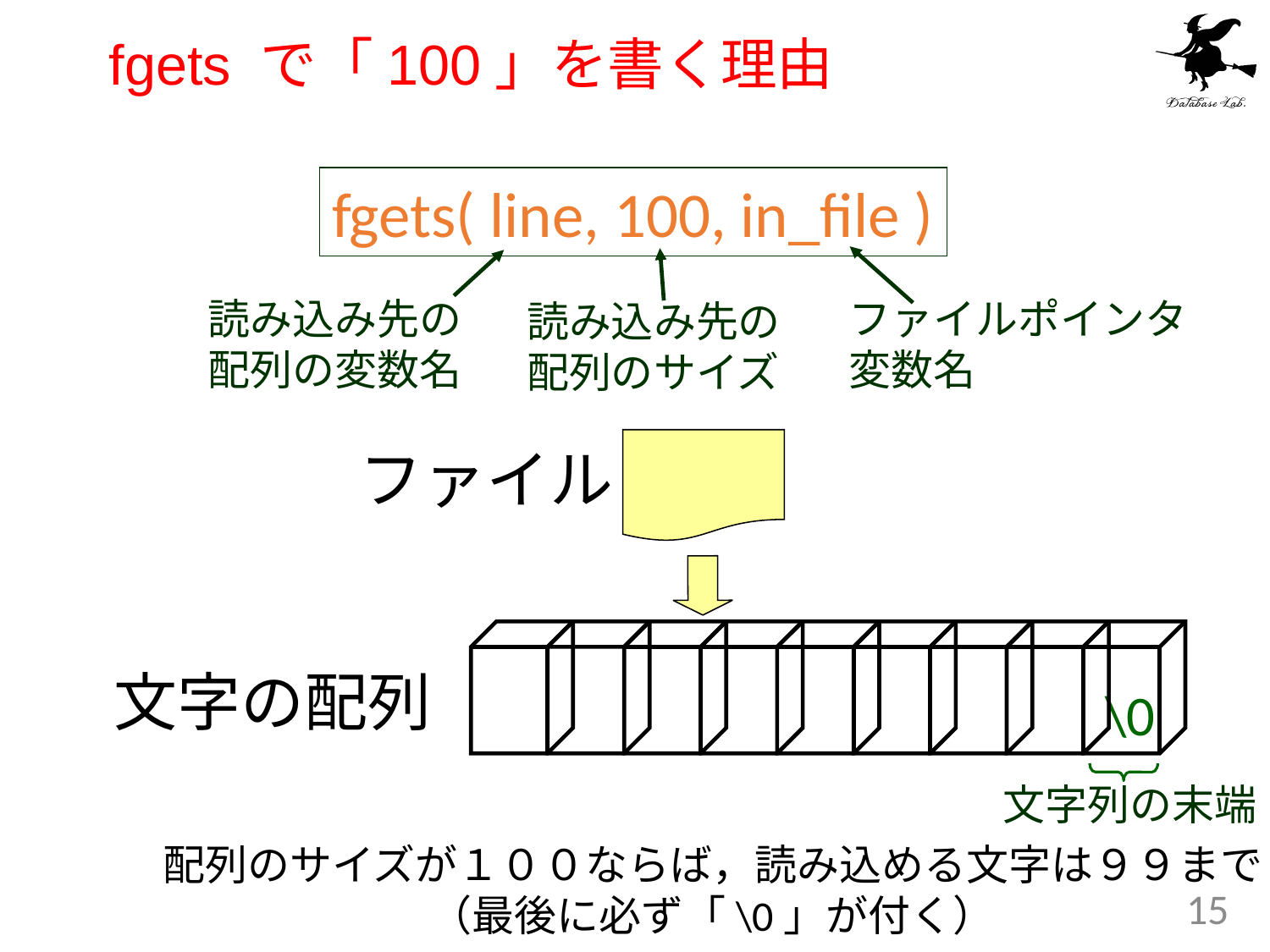

# fgets で「100」を書く理由
fgets( line, 100, in_file )

ファイルポインタ
変数名
読み込み先の
配列の変数名
読み込み先の
配列のサイズ

ファイル

文字の配列
\0

文字列の末端
配列のサイズが１００ならば，読み込める文字は９９まで
（最後に必ず「\0」が付く）
15